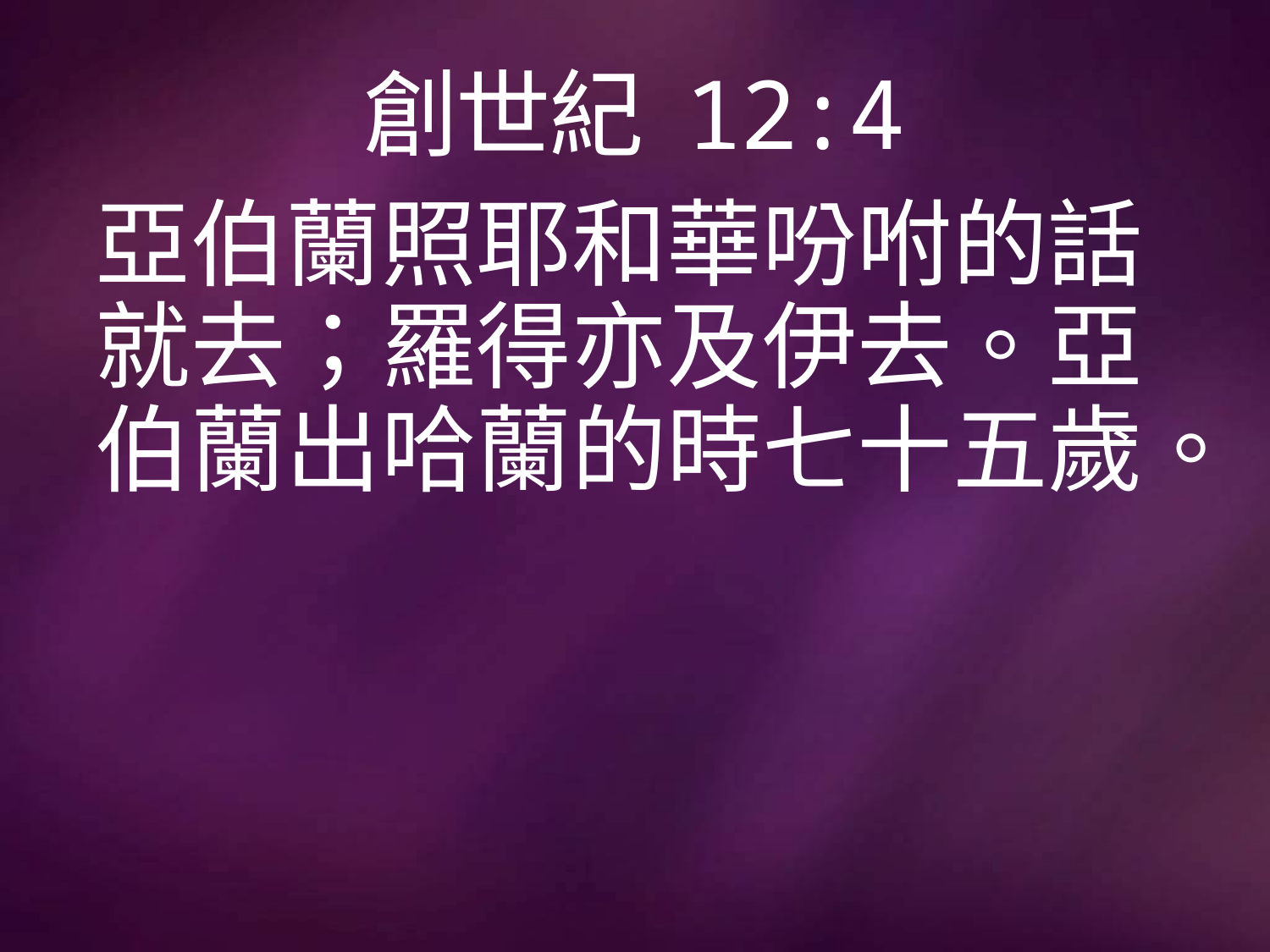

# 創世紀 12:4
亞伯蘭照耶和華吩咐的話就去；羅得亦及伊去。亞伯蘭出哈蘭的時七十五歲。